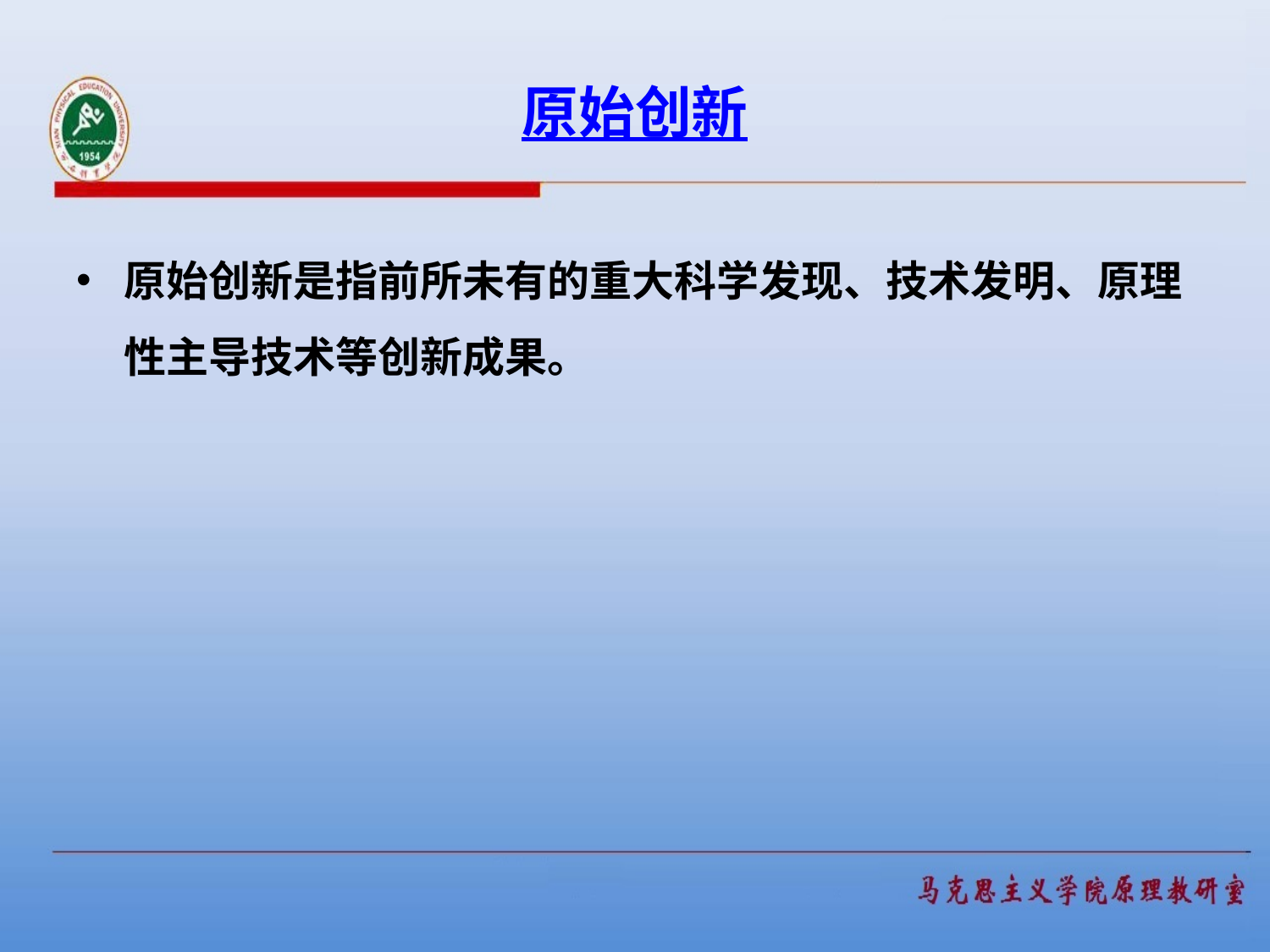

# 原始创新
原始创新是指前所未有的重大科学发现、技术发明、原理性主导技术等创新成果。